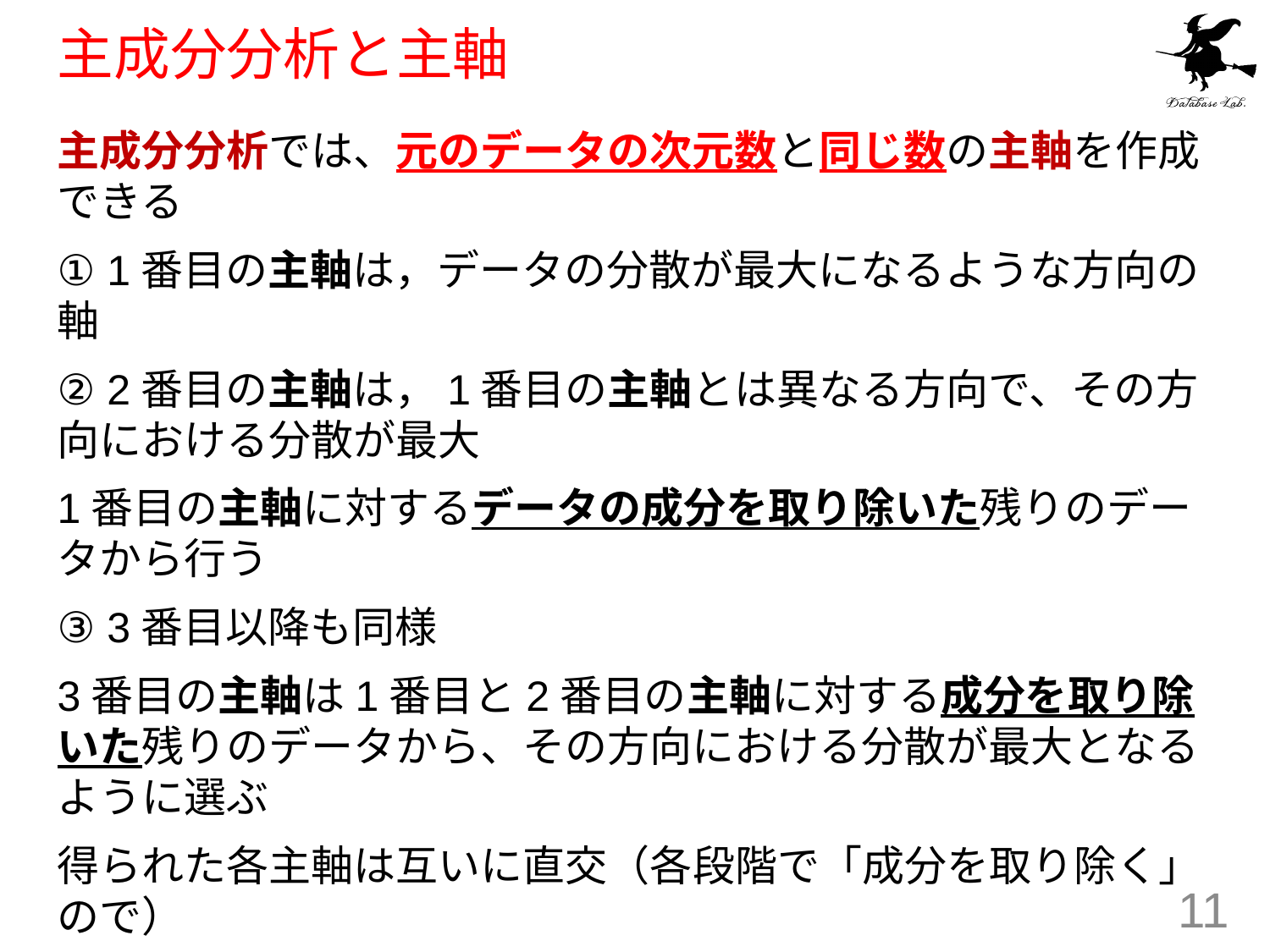

# 主成分分析と主軸
主成分分析では、元のデータの次元数と同じ数の主軸を作成できる
① 1番目の主軸は，データの分散が最大になるような方向の軸
② 2番目の主軸は，1番目の主軸とは異なる方向で、その方向における分散が最大
1番目の主軸に対するデータの成分を取り除いた残りのデータから行う
③ 3番目以降も同様
3番目の主軸は1番目と2番目の主軸に対する成分を取り除いた残りのデータから、その方向における分散が最大となるように選ぶ
得られた各主軸は互いに直交（各段階で「成分を取り除く」ので）
11